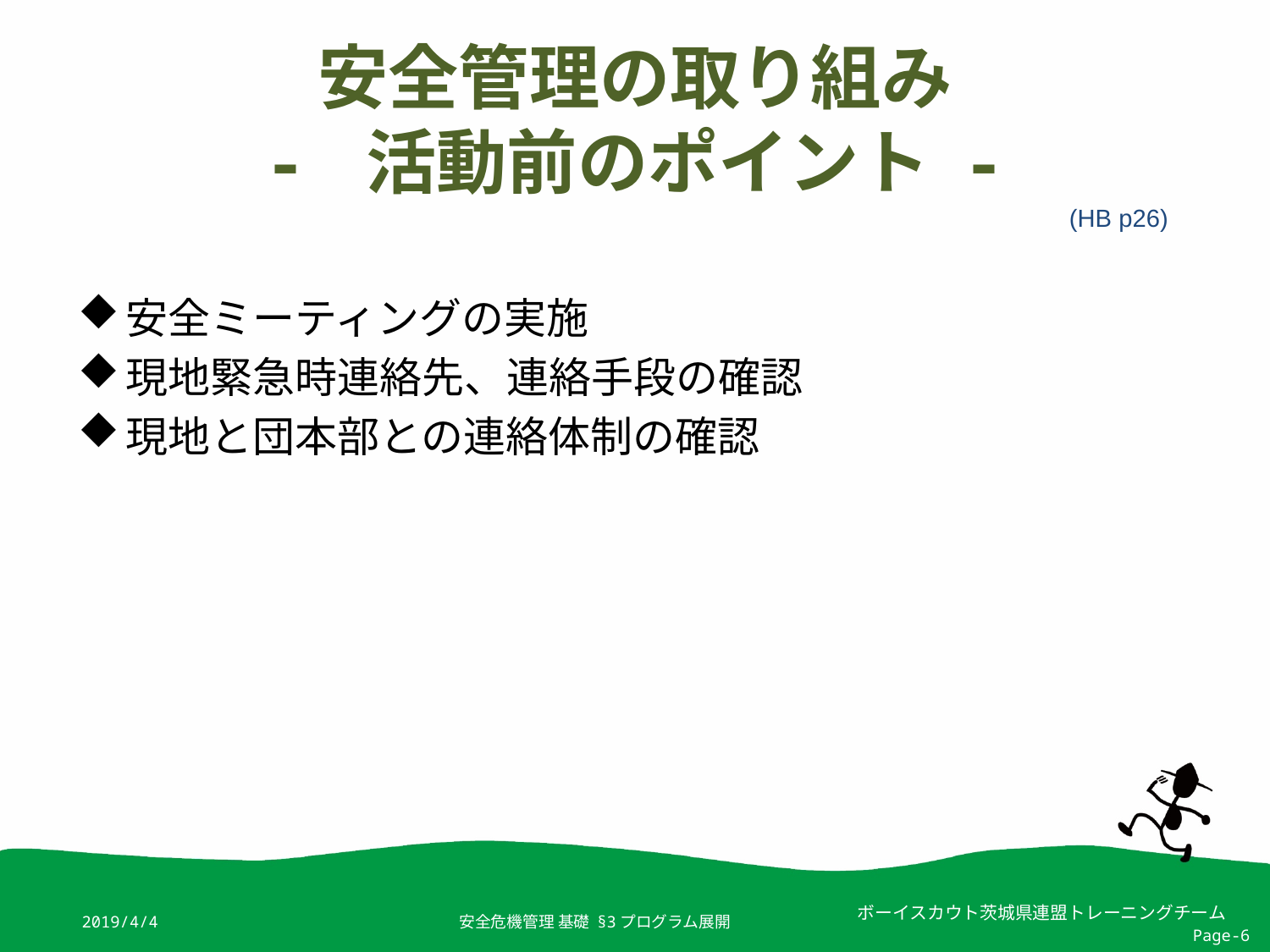

# 安全管理の取り組み - 活動前のポイント -
(HB p26)

安全ミーティングの実施
現地緊急時連絡先、連絡手段の確認
現地と団本部との連絡体制の確認

2019/4/4
安全危機管理 基礎 §3プログラム展開
Page-6